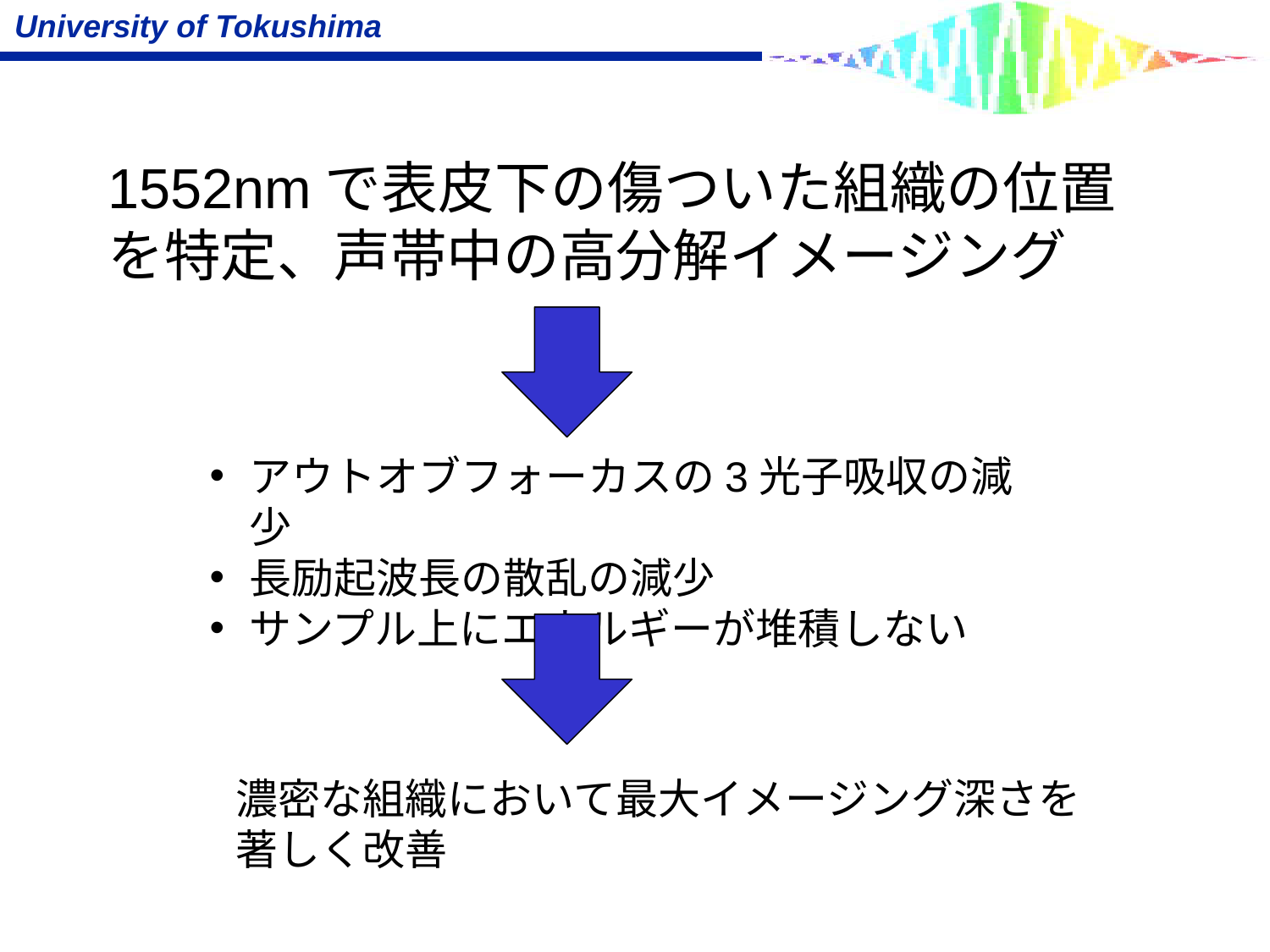

1552nmで表皮下の傷ついた組織の位置を特定、声帯中の高分解イメージング

アウトオブフォーカスの3光子吸収の減少
長励起波長の散乱の減少
サンプル上にエネルギーが堆積しない

濃密な組織において最大イメージング深さを著しく改善